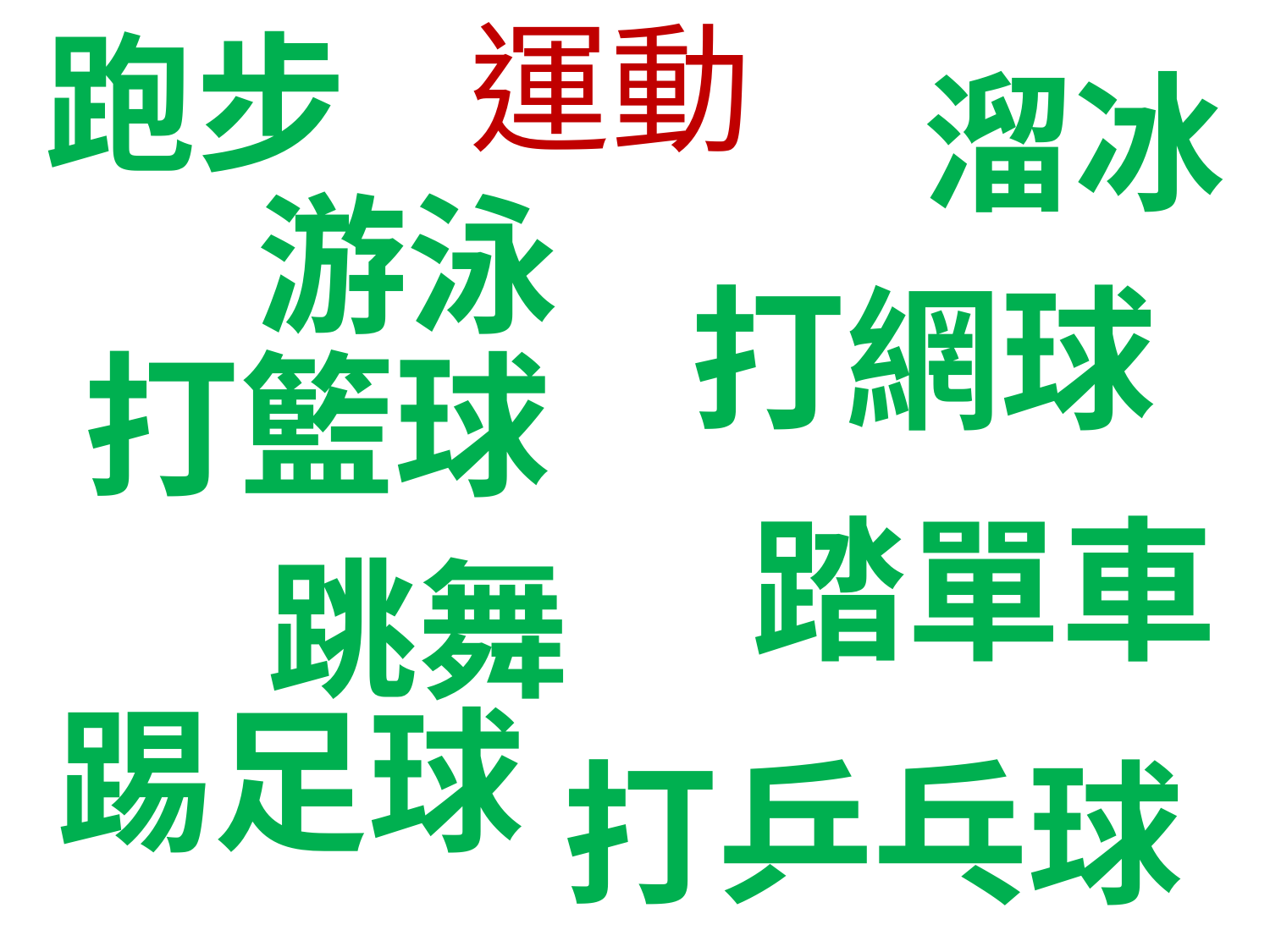

# 運動
跑步
溜冰
游泳
打網球
打籃球
踏單車
跳舞
踢足球
打乒乓球